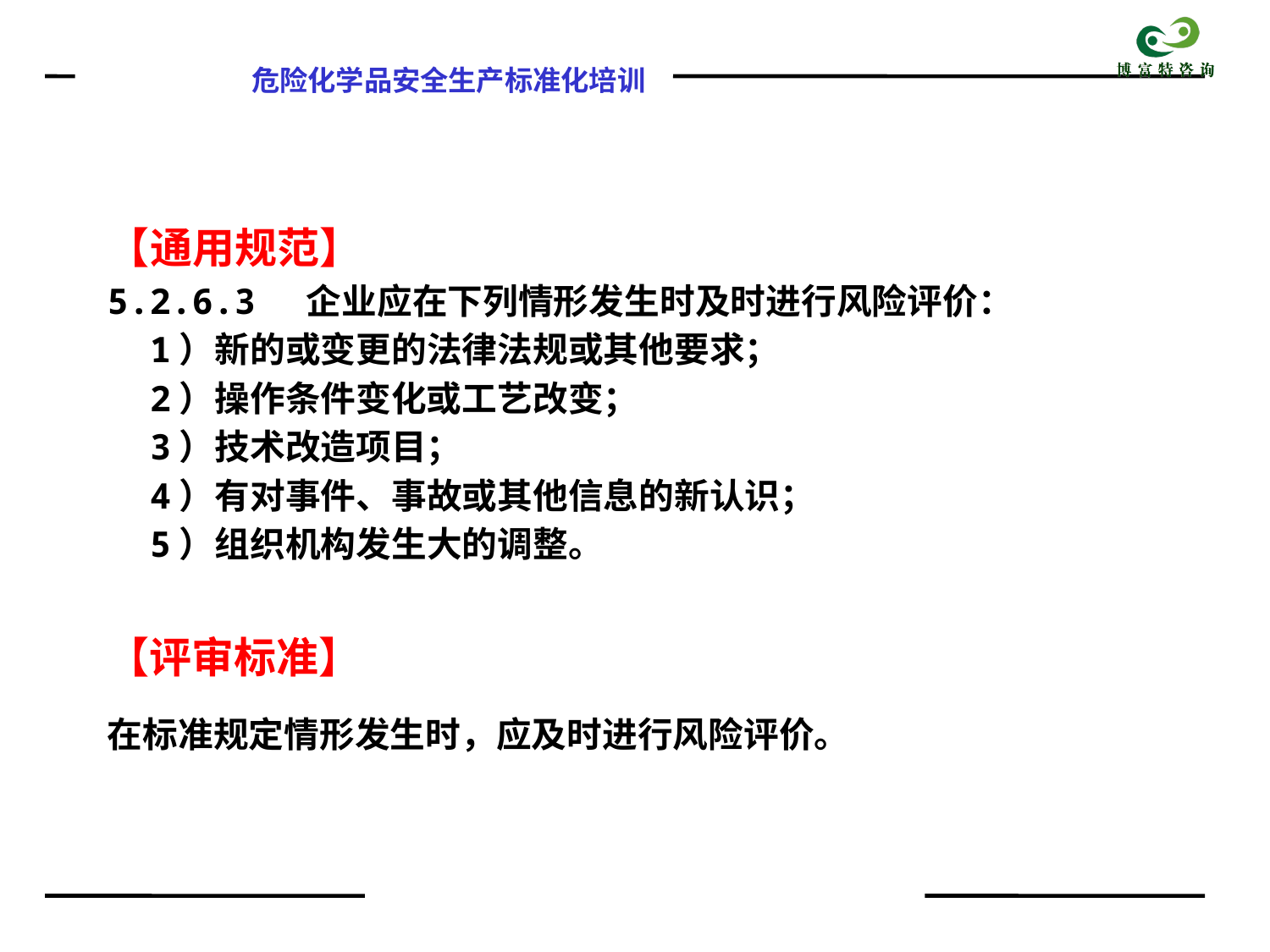

【通用规范】
5.2.6.3  企业应在下列情形发生时及时进行风险评价：
  1）新的或变更的法律法规或其他要求；
  2）操作条件变化或工艺改变；
  3）技术改造项目；
  4）有对事件、事故或其他信息的新认识；
  5）组织机构发生大的调整。

【评审标准】
在标准规定情形发生时，应及时进行风险评价。